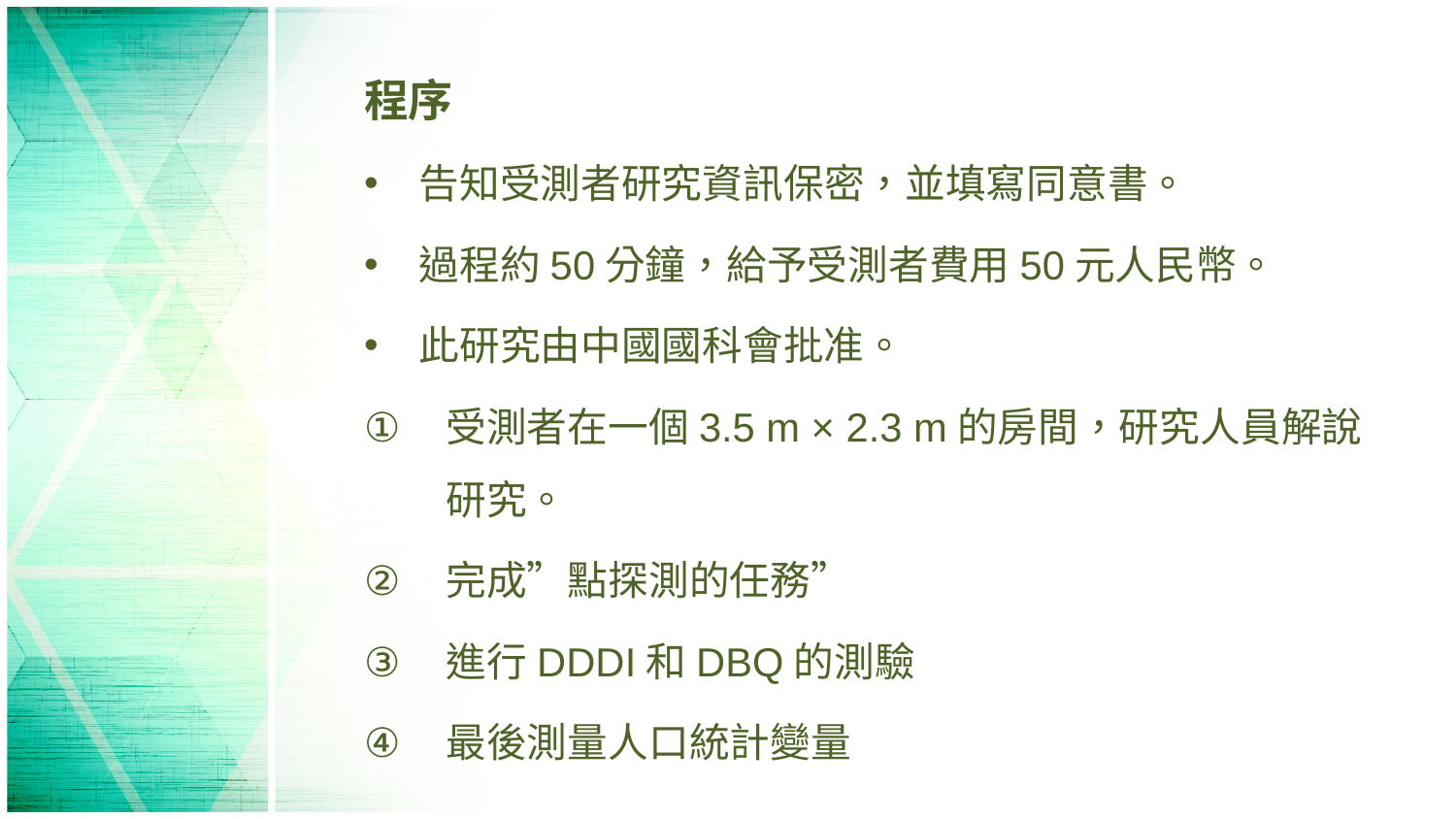

程序
告知受測者研究資訊保密，並填寫同意書。
過程約50分鐘，給予受測者費用50元人民幣。
此研究由中國國科會批准。
受測者在一個3.5 m × 2.3 m的房間，研究人員解說研究。
完成”點探測的任務”
進行DDDI和DBQ的測驗
最後測量人口統計變量